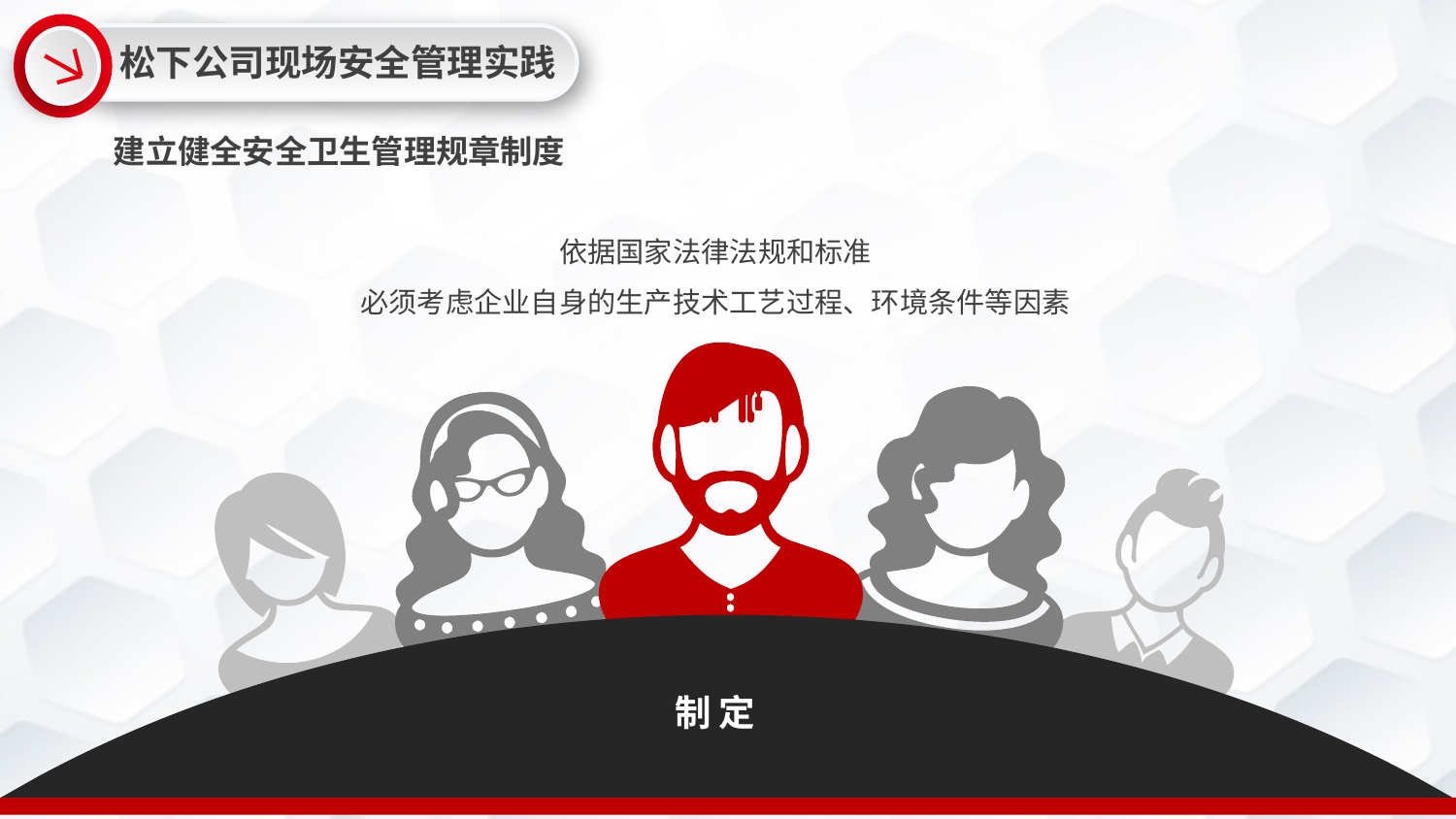

松下公司现场安全管理实践
建立健全安全卫生管理规章制度
依据国家法律法规和标准
必须考虑企业自身的生产技术工艺过程、环境条件等因素

制 定